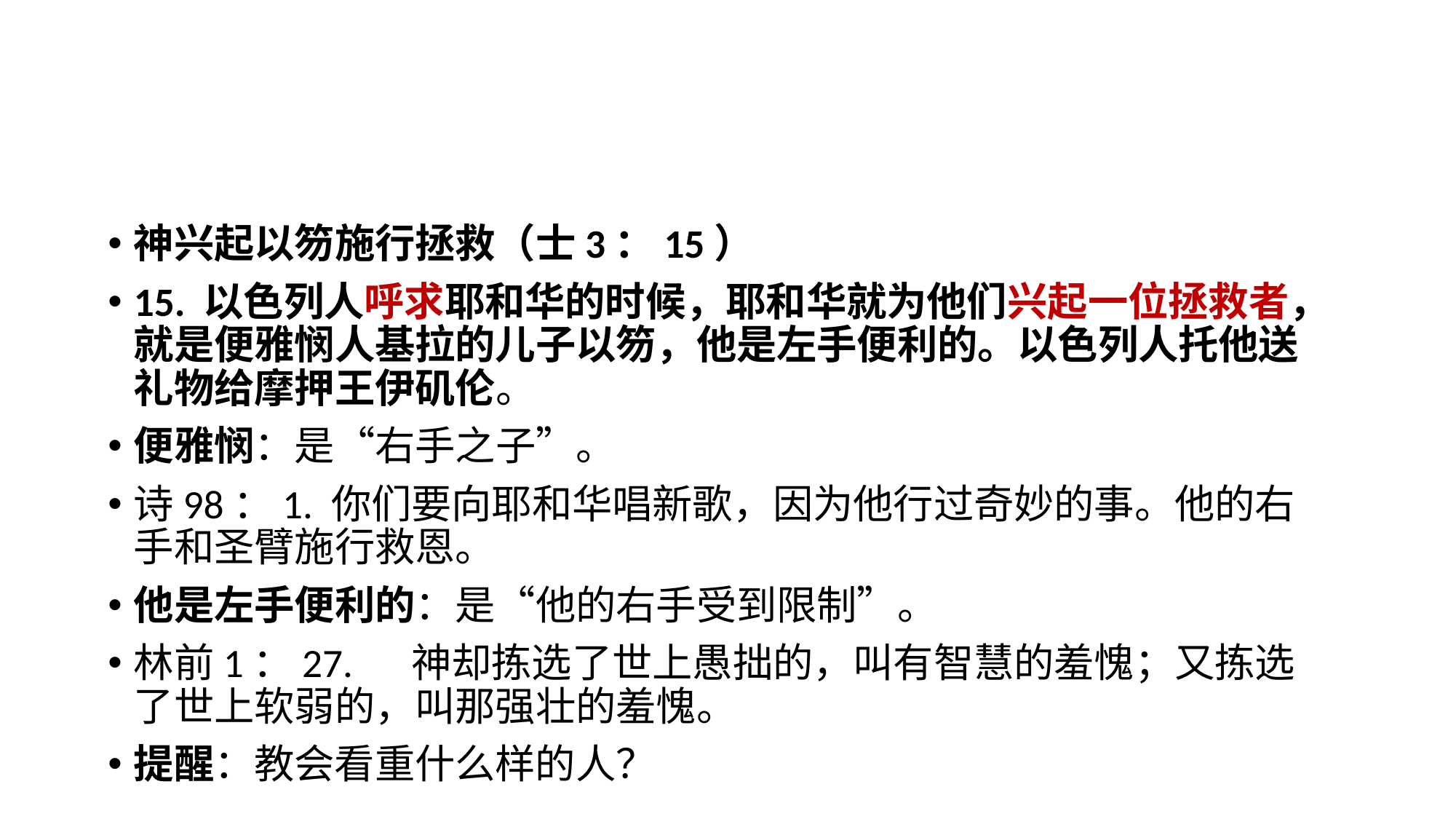

神兴起以笏施行拯救（士3：15）
15. 以色列人呼求耶和华的时候，耶和华就为他们兴起一位拯救者，就是便雅悯人基拉的儿子以笏，他是左手便利的。以色列人托他送礼物给摩押王伊矶伦。
便雅悯：是“右手之子”。
诗98：1. 你们要向耶和华唱新歌，因为他行过奇妙的事。他的右手和圣臂施行救恩。
他是左手便利的：是“他的右手受到限制”。
林前1：27. 　神却拣选了世上愚拙的，叫有智慧的羞愧；又拣选了世上软弱的，叫那强壮的羞愧。
提醒：教会看重什么样的人？